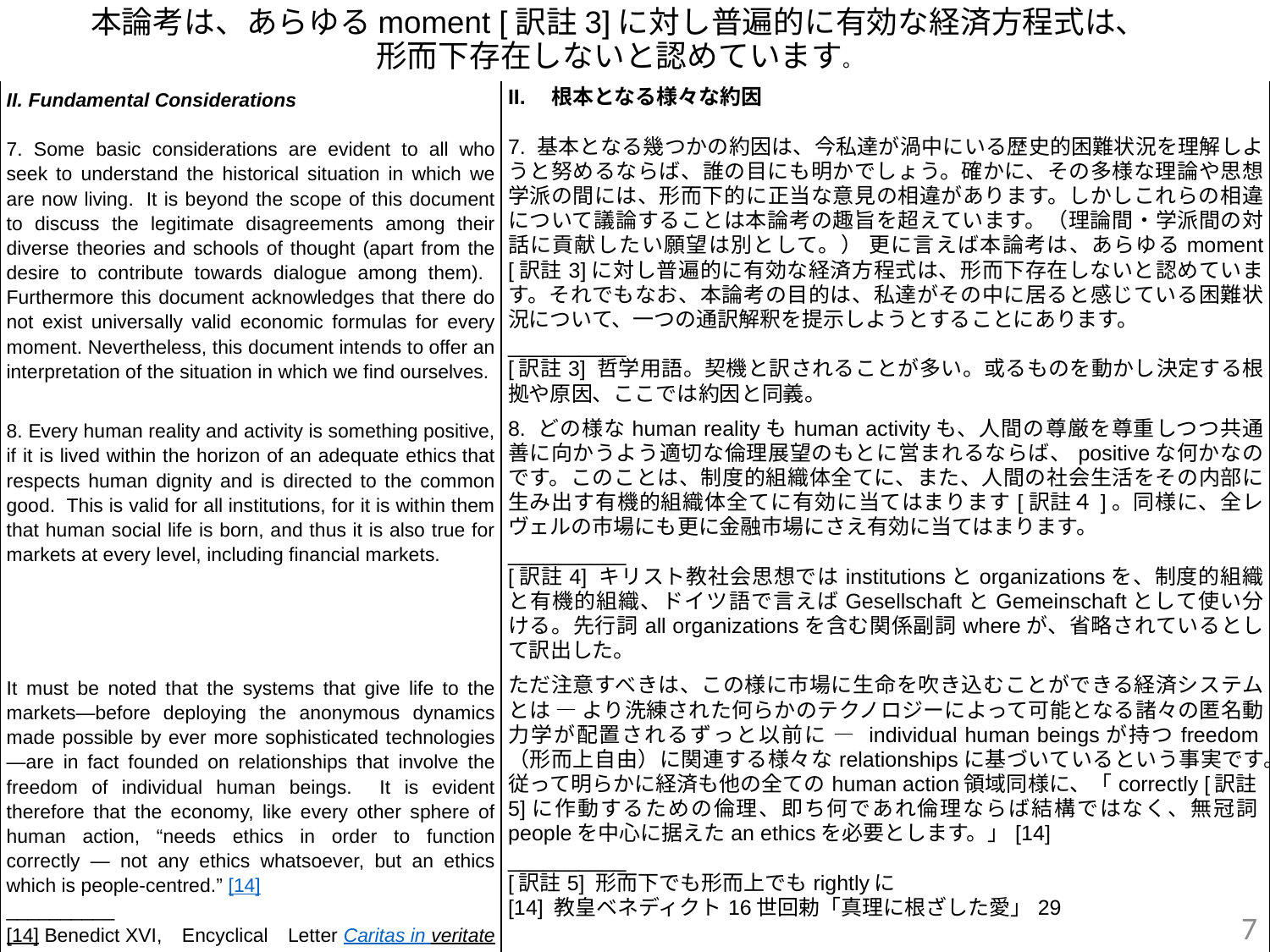

# 本論考は、あらゆるmoment [訳註3]に対し普遍的に有効な経済方程式は、 形而下存在しないと認めています。
| II. Fundamental Considerations   7. Some basic considerations are evident to all who seek to understand the historical situation in which we are now living.  It is beyond the scope of this document to discuss the legitimate disagreements among their diverse theories and schools of thought (apart from the desire to contribute towards dialogue among them). Furthermore this document acknowledges that there do not exist universally valid economic formulas for every moment. Nevertheless, this document intends to offer an interpretation of the situation in which we find ourselves. | II.　根本となる様々な約因   7. 基本となる幾つかの約因は、今私達が渦中にいる歴史的困難状況を理解しようと努めるならば、誰の目にも明かでしょう。確かに、その多様な理論や思想学派の間には、形而下的に正当な意見の相違があります。しかしこれらの相違について議論することは本論考の趣旨を超えています。（理論間・学派間の対話に貢献したい願望は別として。） 更に言えば本論考は、あらゆるmoment [訳註3]に対し普遍的に有効な経済方程式は、形而下存在しないと認めています。それでもなお、本論考の目的は、私達がその中に居ると感じている困難状況について、一つの通訳解釈を提示しようとすることにあります。 \_\_\_\_\_\_\_\_\_\_ [訳註3] 哲学用語。契機と訳されることが多い。或るものを動かし決定する根拠や原因、ここでは約因と同義。 |
| --- | --- |
| 8. Every human reality and activity is something positive, if it is lived within the horizon of an adequate ethics that respects human dignity and is directed to the common good. This is valid for all institutions, for it is within them that human social life is born, and thus it is also true for markets at every level, including financial markets. | 8. どの様なhuman realityもhuman activityも、人間の尊厳を尊重しつつ共通善に向かうよう適切な倫理展望のもとに営まれるならば、positiveな何かなのです。このことは、制度的組織体全てに、また、人間の社会生活をその内部に生み出す有機的組織体全てに有効に当てはまります[訳註４]。同様に、全レヴェルの市場にも更に金融市場にさえ有効に当てはまります。 \_\_\_\_\_\_\_\_\_\_ [訳註4] キリスト教社会思想ではinstitutionsとorganizationsを、制度的組織と有機的組織、ドイツ語で言えばGesellschaftとGemeinschaftとして使い分ける。先行詞all organizationsを含む関係副詞whereが、省略されているとして訳出した。 |
| It must be noted that the systems that give life to the markets—before deploying the anonymous dynamics made possible by ever more sophisticated technologies—are in fact founded on relationships that involve the freedom of individual human beings. It is evident therefore that the economy, like every other sphere of human action, “needs ethics in order to function correctly — not any ethics whatsoever, but an ethics which is people-centred.” [14] \_\_\_\_\_\_\_\_\_\_ [14] Benedict XVI, Encyclical Letter Caritas in veritate (29 June 2009), 45: AAS 101 (2009), 681. | ただ注意すべきは、この様に市場に生命を吹き込むことができる経済システムとは ― より洗練された何らかのテクノロジーによって可能となる諸々の匿名動力学が配置されるずっと以前に ― individual human beingsが持つfreedom（形而上自由）に関連する様々なrelationshipsに基づいているという事実です。従って明らかに経済も他の全てのhuman action領域同様に、「correctly [訳註5]に作動するための倫理、即ち何であれ倫理ならば結構ではなく、無冠詞peopleを中心に据えたan ethicsを必要とします。」[14] \_\_\_\_\_\_\_\_\_\_ [訳註5] 形而下でも形而上でもrightlyに [14] 教皇ベネディクト16世回勅「真理に根ざした愛」29 |
7